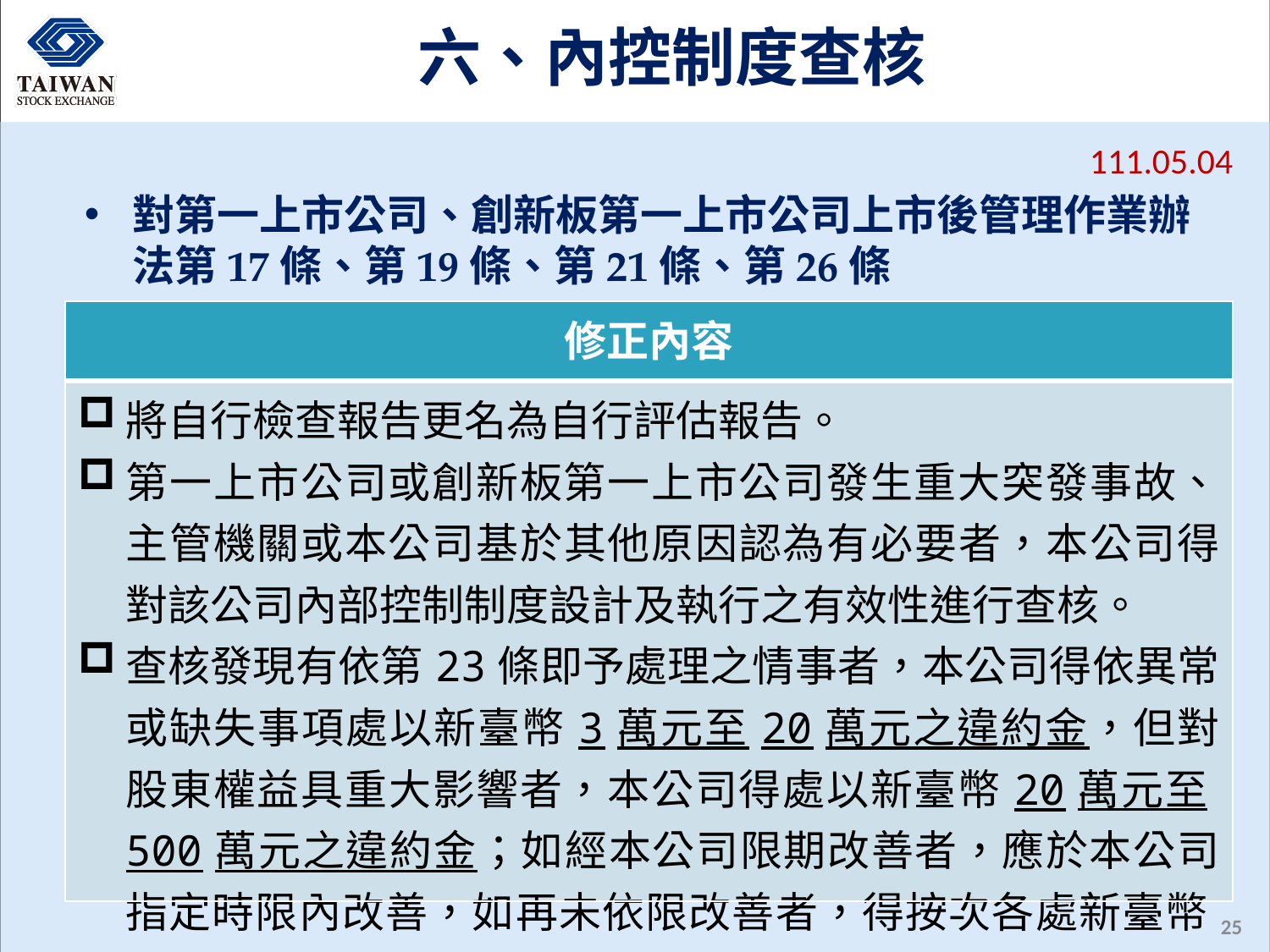

六、內控制度查核
111.05.04
對第一上市公司、創新板第一上市公司上市後管理作業辦法第17條、第19條、第21條、第26條

| 修正內容 |
| --- |
| 將自行檢查報告更名為自行評估報告。 第一上市公司或創新板第一上市公司發生重大突發事故、主管機關或本公司基於其他原因認為有必要者，本公司得對該公司內部控制制度設計及執行之有效性進行查核。 查核發現有依第23條即予處理之情事者，本公司得依異常或缺失事項處以新臺幣3萬元至20萬元之違約金，但對股東權益具重大影響者，本公司得處以新臺幣20萬元至500萬元之違約金；如經本公司限期改善者，應於本公司指定時限內改善，如再未依限改善者，得按次各處新臺幣5萬元至500萬元之違約金，至改善之日為止。 |
25